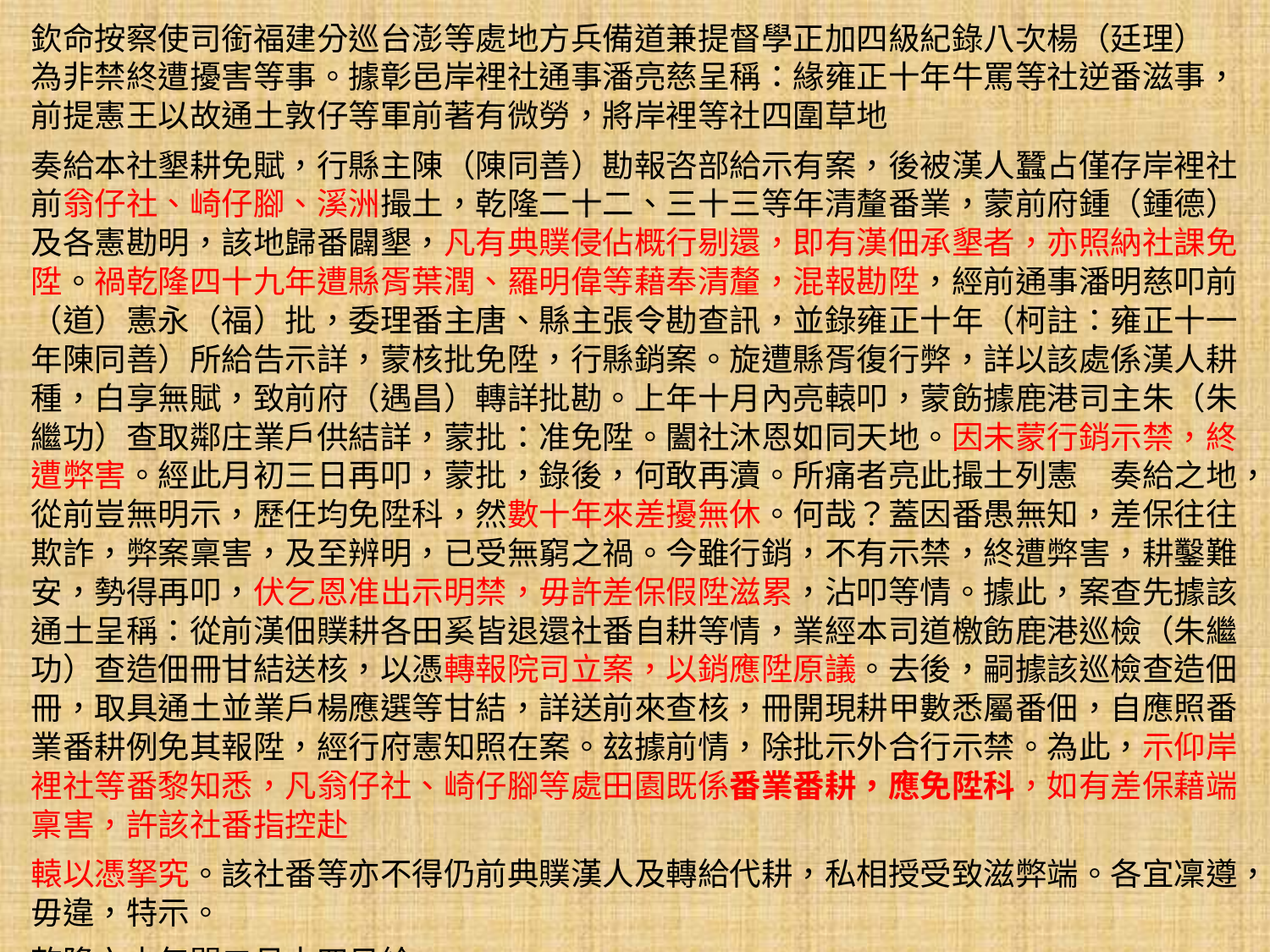

欽命按察使司銜福建分巡台澎等處地方兵備道兼提督學正加四級紀錄八次楊（廷理）　為非禁終遭擾害等事。據彰邑岸裡社通事潘亮慈呈稱：緣雍正十年牛罵等社逆番滋事，前提憲王以故通土敦仔等軍前著有微勞，將岸裡等社四圍草地
奏給本社墾耕免賦，行縣主陳（陳同善）勘報咨部給示有案，後被漢人蠶占僅存岸裡社前翁仔社、崎仔腳、溪洲撮土，乾隆二十二、三十三等年清釐番業，蒙前府鍾（鍾德）及各憲勘明，該地歸番闢墾，凡有典贌侵佔概行剔還，即有漢佃承墾者，亦照納社課免陞。禍乾隆四十九年遭縣胥葉潤、羅明偉等藉奉清釐，混報勘陞，經前通事潘明慈叩前（道）憲永（福）批，委理番主唐、縣主張令勘查訊，並錄雍正十年（柯註：雍正十一年陳同善）所給告示詳，蒙核批免陞，行縣銷案。旋遭縣胥復行弊，詳以該處係漢人耕種，白享無賦，致前府（遇昌）轉詳批勘。上年十月內亮轅叩，蒙飭據鹿港司主朱（朱繼功）查取鄰庄業戶供結詳，蒙批：准免陞。闔社沐恩如同天地。因未蒙行銷示禁，終遭弊害。經此月初三日再叩，蒙批，錄後，何敢再瀆。所痛者亮此撮土列憲　奏給之地，從前豈無明示，歷任均免陞科，然數十年來差擾無休。何哉？蓋因番愚無知，差保往往欺詐，弊案稟害，及至辨明，已受無窮之禍。今雖行銷，不有示禁，終遭弊害，耕鑿難安，勢得再叩，伏乞恩准出示明禁，毋許差保假陞滋累，沾叩等情。據此，案查先據該通土呈稱：從前漢佃贌耕各田奚皆退還社番自耕等情，業經本司道檄飭鹿港巡檢（朱繼功）查造佃冊甘結送核，以憑轉報院司立案，以銷應陞原議。去後，嗣據該巡檢查造佃冊，取具通土並業戶楊應選等甘結，詳送前來查核，冊開現耕甲數悉屬番佃，自應照番業番耕例免其報陞，經行府憲知照在案。玆據前情，除批示外合行示禁。為此，示仰岸裡社等番黎知悉，凡翁仔社、崎仔腳等處田園既係番業番耕，應免陞科，如有差保藉端稟害，許該社番指控赴
轅以憑拏究。該社番等亦不得仍前典贌漢人及轉給代耕，私相授受致滋弊端。各宜凜遵，毋違，特示。
乾隆六十年閏二月十四日給